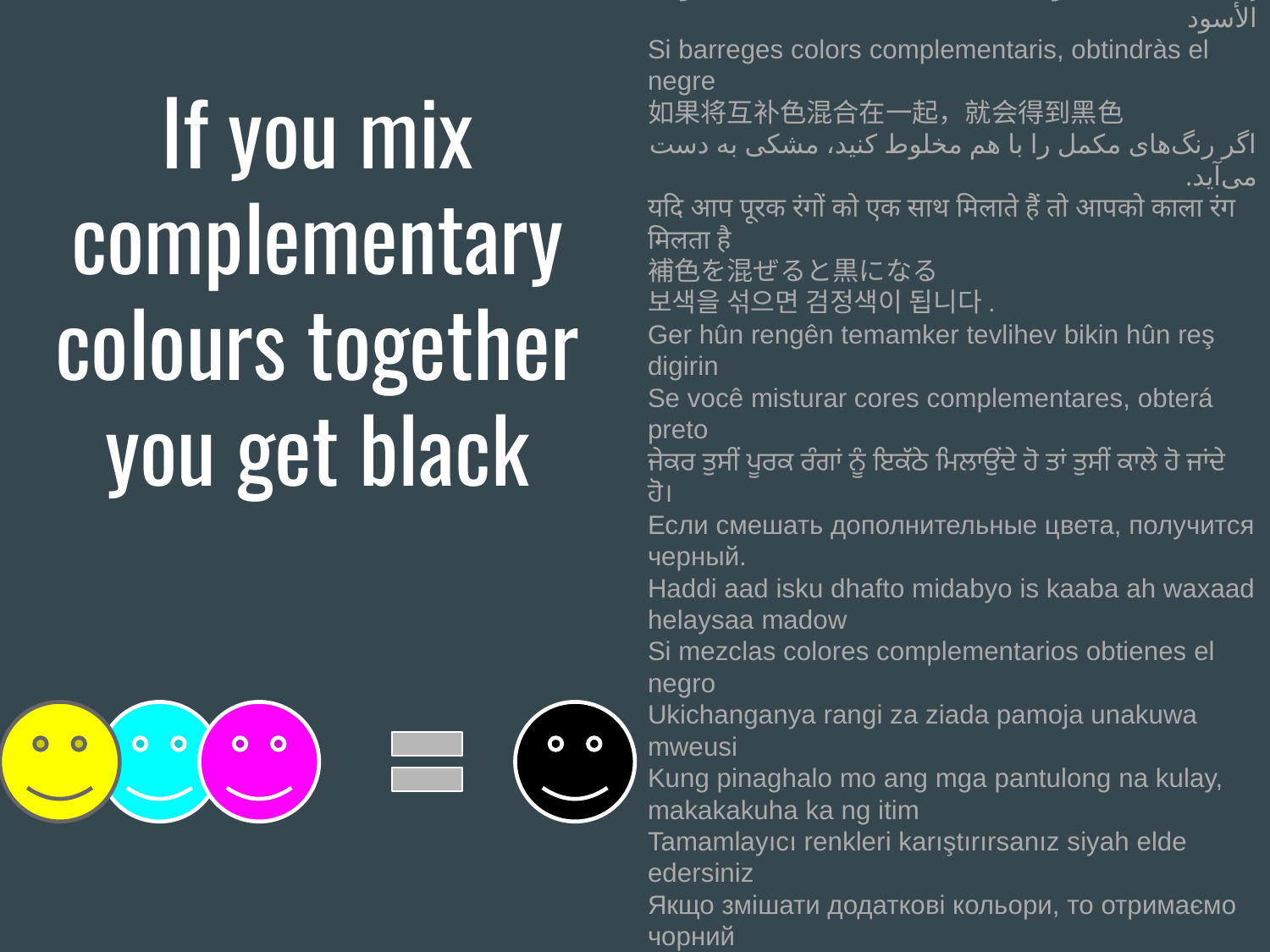

If you mix complementary colours together you get black

ተጨማሪ ቀለሞችን አንድ ላይ ካዋህዱ ጥቁር ታገኛለህ
إذا قمت بخلط الألوان التكميلية معًا، ستحصل على اللون الأسود
Si barreges colors complementaris, obtindràs el negre
如果将互补色混合在一起，就会得到黑色
اگر رنگ‌های مکمل را با هم مخلوط کنید، مشکی به دست می‌آید.
यदि आप पूरक रंगों को एक साथ मिलाते हैं तो आपको काला रंग मिलता है
補色を混ぜると黒になる
보색을 섞으면 검정색이 됩니다.
Ger hûn rengên temamker tevlihev bikin hûn reş digirin
Se você misturar cores complementares, obterá preto
ਜੇਕਰ ਤੁਸੀਂ ਪੂਰਕ ਰੰਗਾਂ ਨੂੰ ਇਕੱਠੇ ਮਿਲਾਉਂਦੇ ਹੋ ਤਾਂ ਤੁਸੀਂ ਕਾਲੇ ਹੋ ਜਾਂਦੇ ਹੋ।
Если смешать дополнительные цвета, получится черный.
Haddi aad isku dhafto midabyo is kaaba ah waxaad helaysaa madow
Si mezclas colores complementarios obtienes el negro
Ukichanganya rangi za ziada pamoja unakuwa mweusi
Kung pinaghalo mo ang mga pantulong na kulay, makakakuha ka ng itim
Tamamlayıcı renkleri karıştırırsanız siyah elde edersiniz
Якщо змішати додаткові кольори, то отримаємо чорний
Nếu bạn trộn các màu bổ sung với nhau, bạn sẽ có màu đen